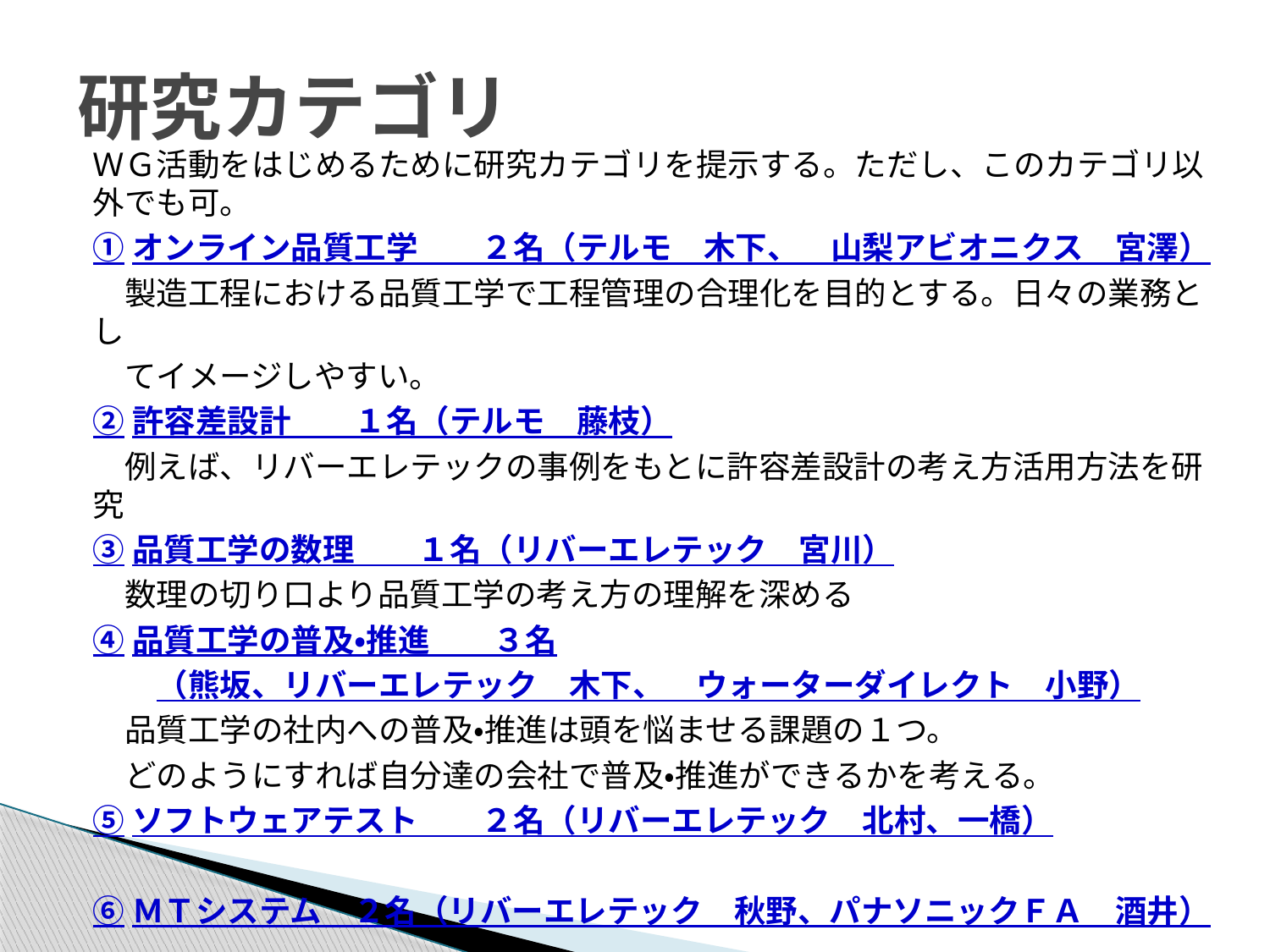

# 研究カテゴリ
ＷＧ活動をはじめるために研究カテゴリを提示する。ただし、このカテゴリ以外でも可。
①オンライン品質工学　　２名（テルモ　木下、　山梨アビオニクス　宮澤）
　製造工程における品質工学で工程管理の合理化を目的とする。日々の業務とし
　てイメージしやすい。
②許容差設計　　１名（テルモ　藤枝）
　例えば、リバーエレテックの事例をもとに許容差設計の考え方活用方法を研究
③品質工学の数理　　１名（リバーエレテック　宮川）
　数理の切り口より品質工学の考え方の理解を深める
④品質工学の普及・推進　　３名
　　（熊坂、リバーエレテック　木下、　ウォーターダイレクト　小野）
　品質工学の社内への普及・推進は頭を悩ませる課題の１つ。
　どのようにすれば自分達の会社で普及・推進ができるかを考える。
⑤ソフトウェアテスト　　２名（リバーエレテック　北村、一橋）

⑥ＭＴシステム　２名（リバーエレテック　秋野、パナソニックＦＡ　酒井）